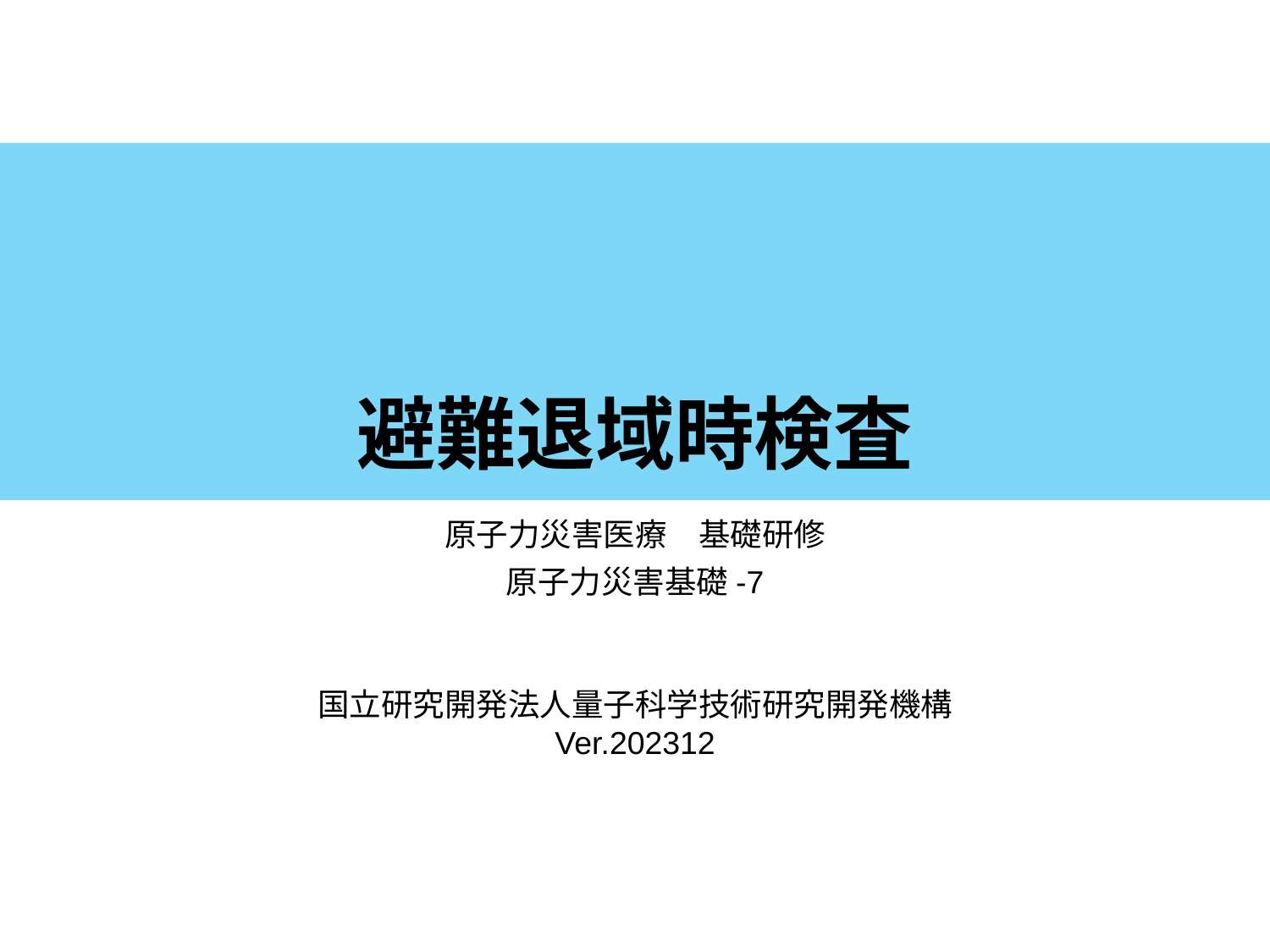

# 避難退域時検査
原子力災害医療　基礎研修
原子力災害基礎-7
国立研究開発法人量子科学技術研究開発機構
Ver.202312